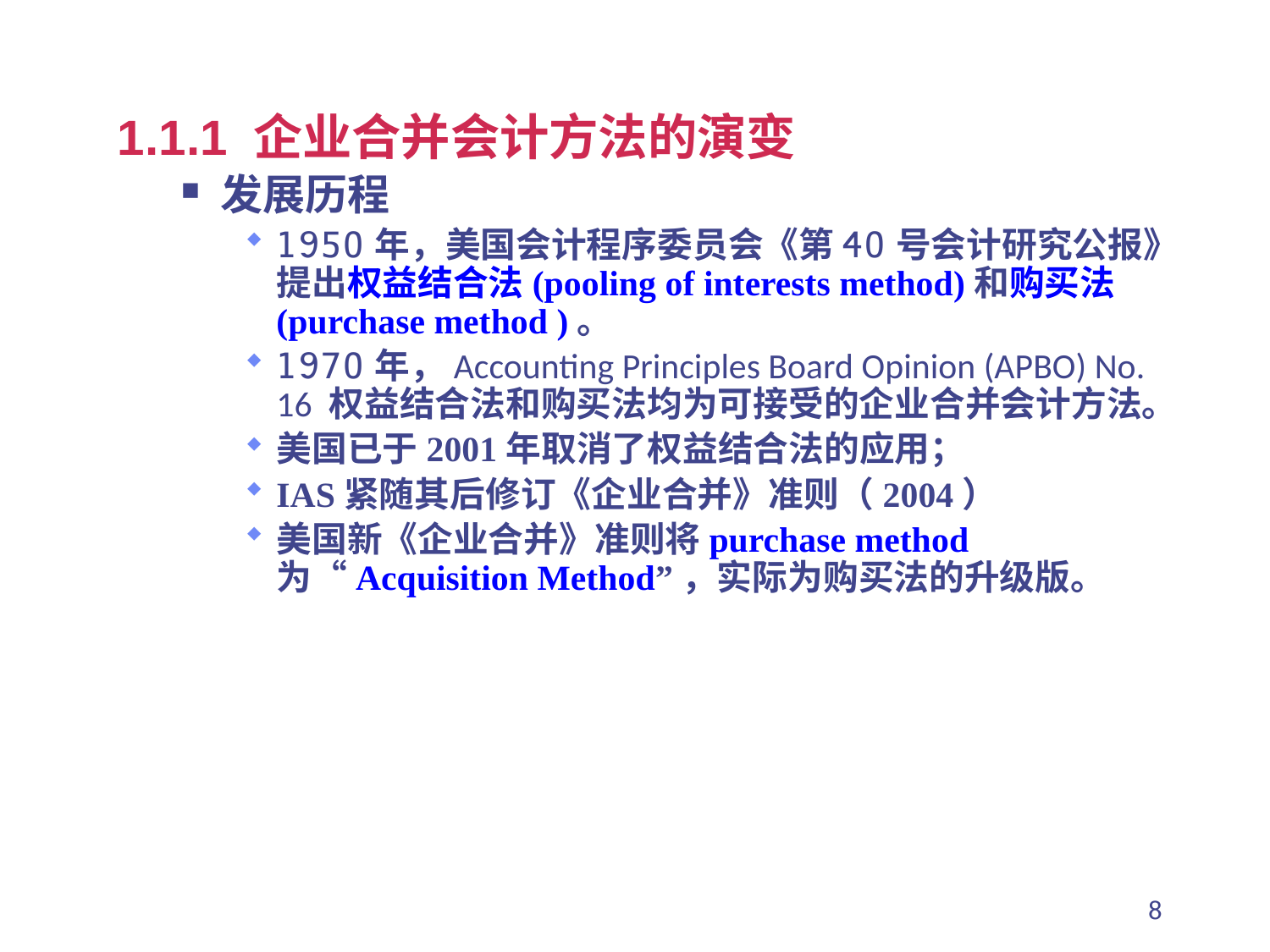

1.1.1 企业合并会计方法的演变
发展历程
1950年，美国会计程序委员会《第40号会计研究公报》提出权益结合法(pooling of interests method)和购买法(purchase method )。
1970年，Accounting Principles Board Opinion (APBO) No. 16 权益结合法和购买法均为可接受的企业合并会计方法。
美国已于2001年取消了权益结合法的应用；
IAS紧随其后修订《企业合并》准则（2004）
美国新《企业合并》准则将purchase method为“Acquisition Method”，实际为购买法的升级版。
8